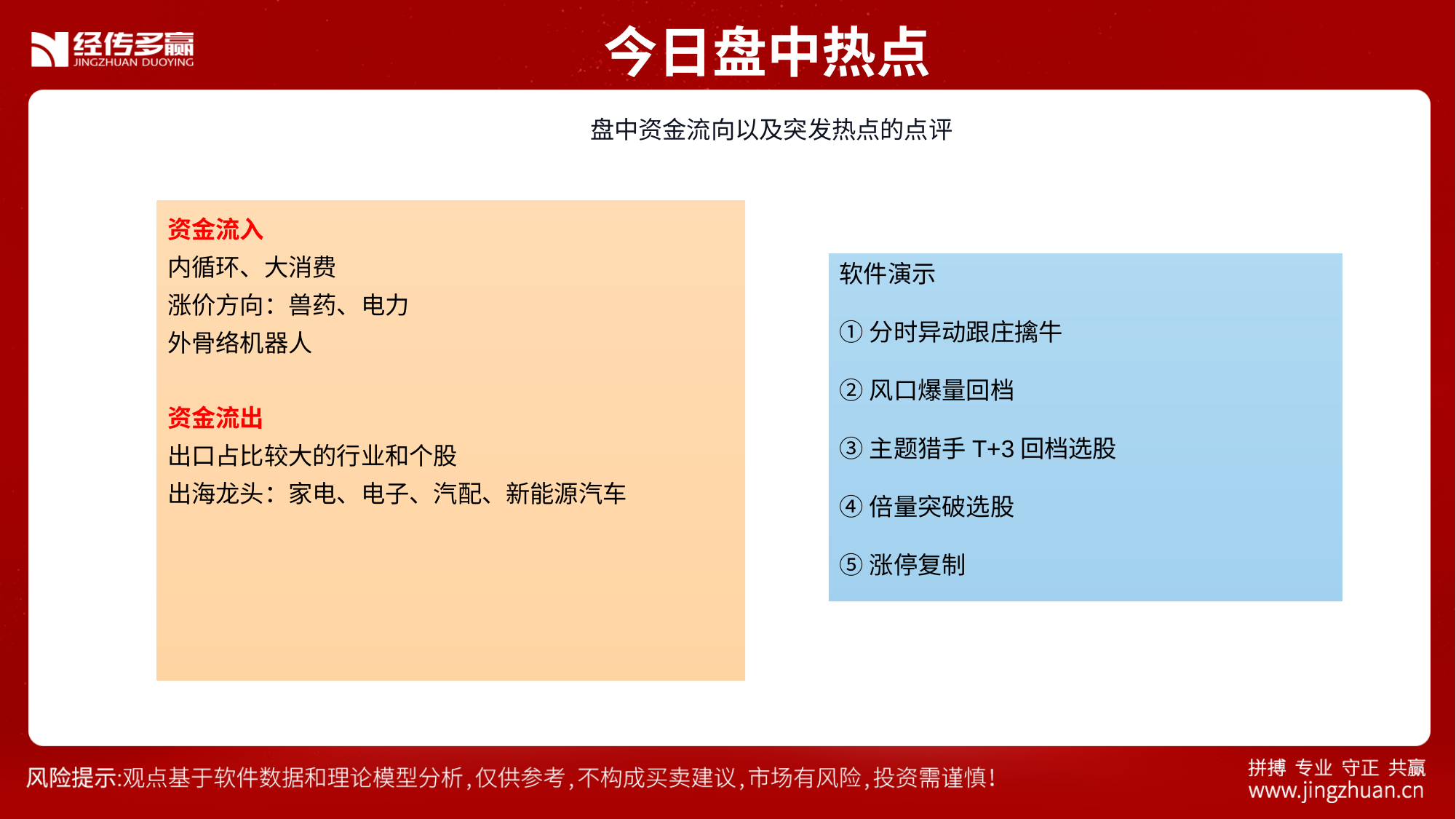

今日盘中热点
          盘中资金流向以及突发热点的点评
资金流入
内循环、大消费
涨价方向：兽药、电力
外骨络机器人

资金流出
出口占比较大的行业和个股
出海龙头：家电、电子、汽配、新能源汽车
软件演示

①分时异动跟庄擒牛

②风口爆量回档

③主题猎手T+3回档选股

④倍量突破选股

⑤涨停复制